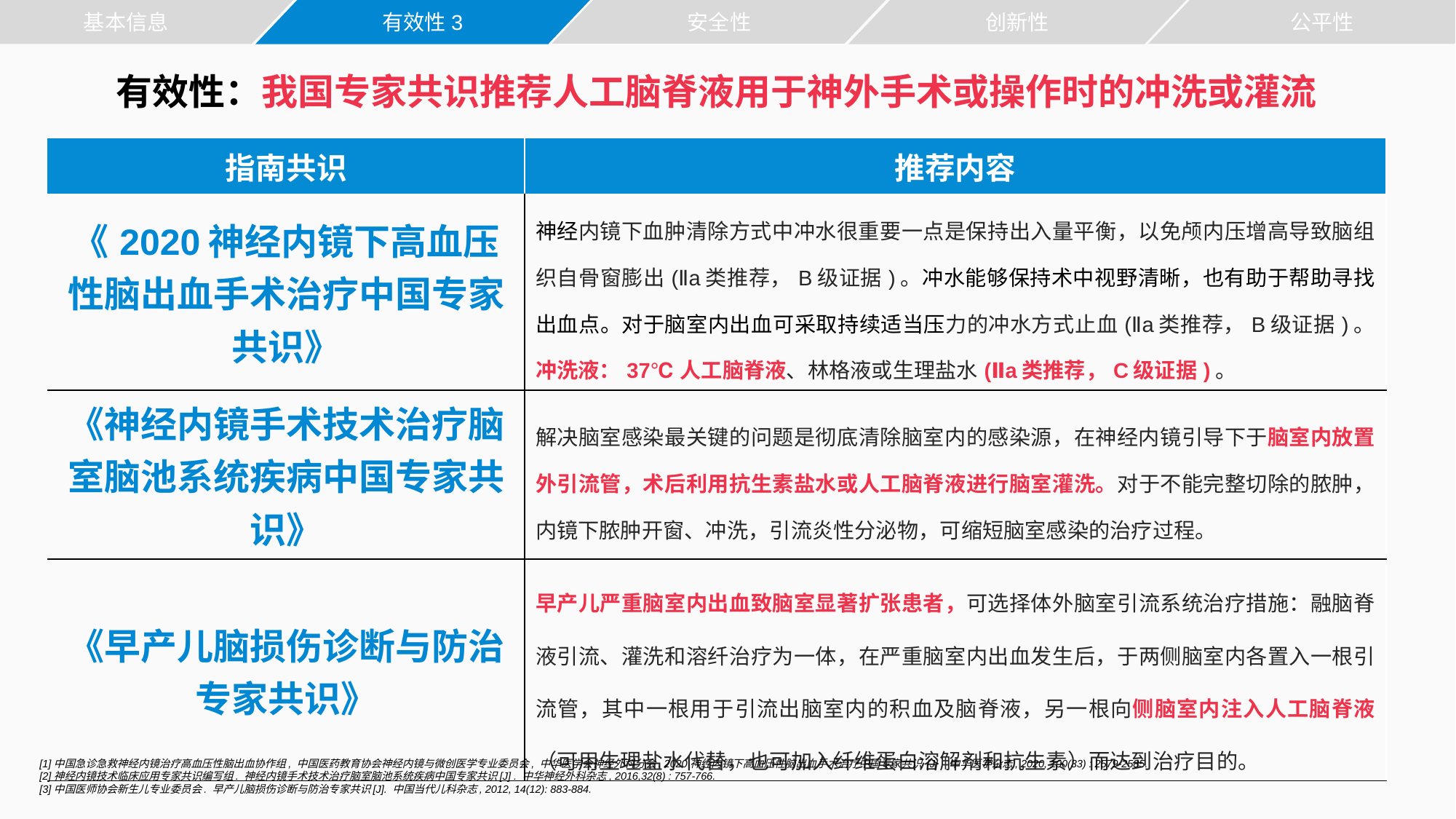

安全性
公平性
基本信息
有效性3
创新性
有效性：我国专家共识推荐人工脑脊液用于神外手术或操作时的冲洗或灌流
| 指南共识 | 推荐内容 |
| --- | --- |
| 《2020神经内镜下高血压性脑出血手术治疗中国专家共识》 | 神经内镜下血肿清除方式中冲水很重要一点是保持出入量平衡，以免颅内压增高导致脑组织自骨窗膨出(Ⅱa类推荐，B级证据)。冲水能够保持术中视野清晰，也有助于帮助寻找出血点。对于脑室内出血可采取持续适当压力的冲水方式止血(Ⅱa类推荐，B级证据)。冲洗液：37℃人工脑脊液、林格液或生理盐水(Ⅱa类推荐，C级证据)。 |
| 《神经内镜手术技术治疗脑室脑池系统疾病中国专家共识》 | 解决脑室感染最关键的问题是彻底清除脑室内的感染源，在神经内镜引导下于脑室内放置外引流管，术后利用抗生素盐水或人工脑脊液进行脑室灌洗。对于不能完整切除的脓肿，内镜下脓肿开窗、冲洗，引流炎性分泌物，可缩短脑室感染的治疗过程。 |
| 《早产儿脑损伤诊断与防治专家共识》 | 早产儿严重脑室内出血致脑室显著扩张患者，可选择体外脑室引流系统治疗措施：融脑脊液引流、灌洗和溶纤治疗为一体，在严重脑室内出血发生后，于两侧脑室内各置入一根引流管，其中一根用于引流出脑室内的积血及脑脊液，另一根向侧脑室内注入人工脑脊液（可用生理盐水代替，也可加入纤维蛋白溶解剂和抗生素）而达到治疗目的。 |
[1]中国急诊急救神经内镜治疗高血压性脑出血协作组, 中国医药教育协会神经内镜与微创医学专业委员会, 中华医学会神经外科分会. 2020神经内镜下高血压性脑出血手术治疗中国专家共识 [J] . 中华医学杂志, 2020, 100(33) : 2579-2585.
[2]神经内镜技术临床应用专家共识编写组. 神经内镜手术技术治疗脑室脑池系统疾病中国专家共识[J] . 中华神经外科杂志, 2016,32(8) : 757-766.
[3]中国医师协会新生儿专业委员会. 早产儿脑损伤诊断与防治专家共识[J]. 中国当代儿科杂志, 2012, 14(12): 883-884.